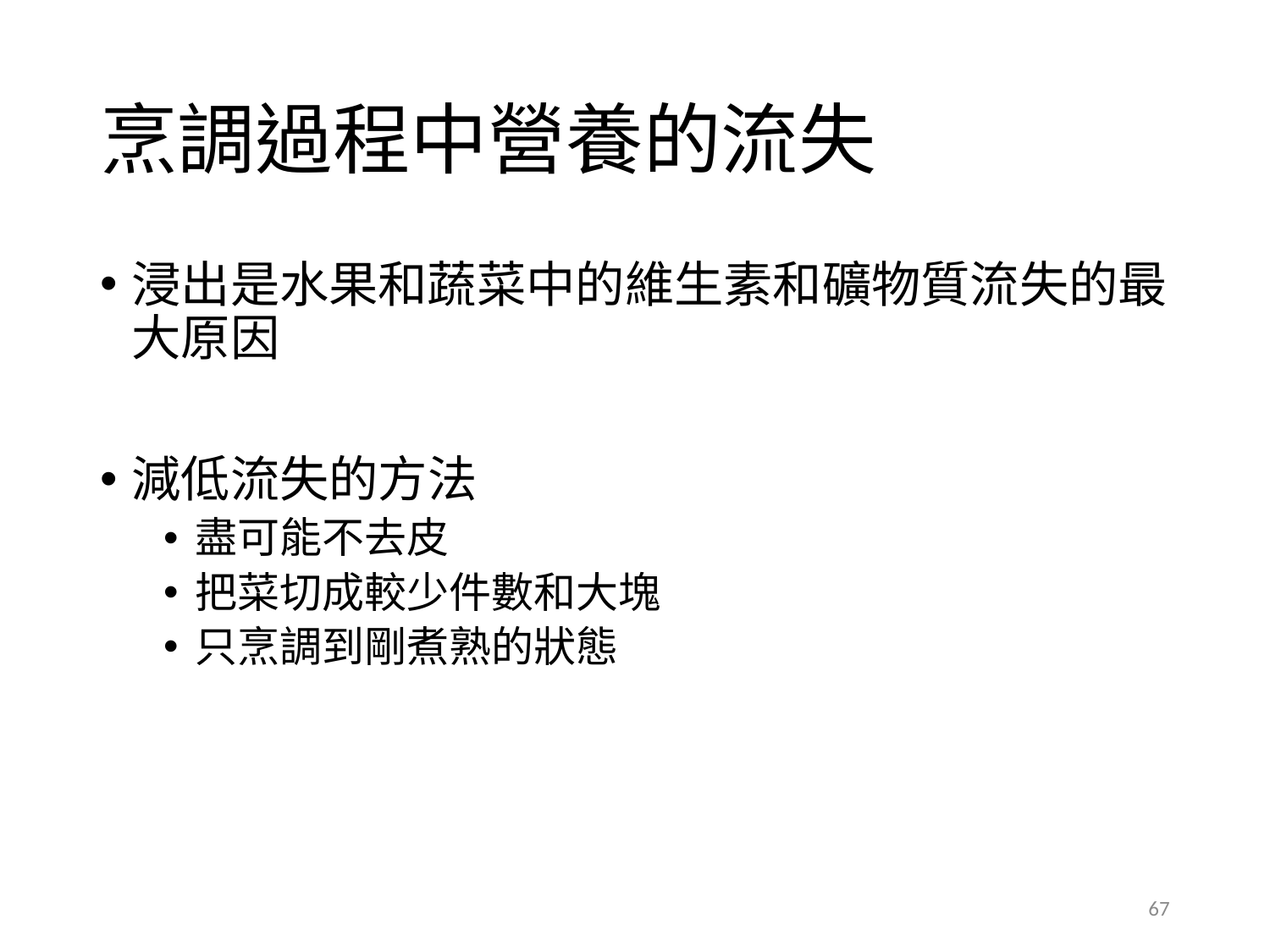

# 烹調過程中營養的流失
浸出是水果和蔬菜中的維生素和礦物質流失的最大原因

減低流失的方法
盡可能不去皮
把菜切成較少件數和大塊
只烹調到剛煮熟的狀態
67